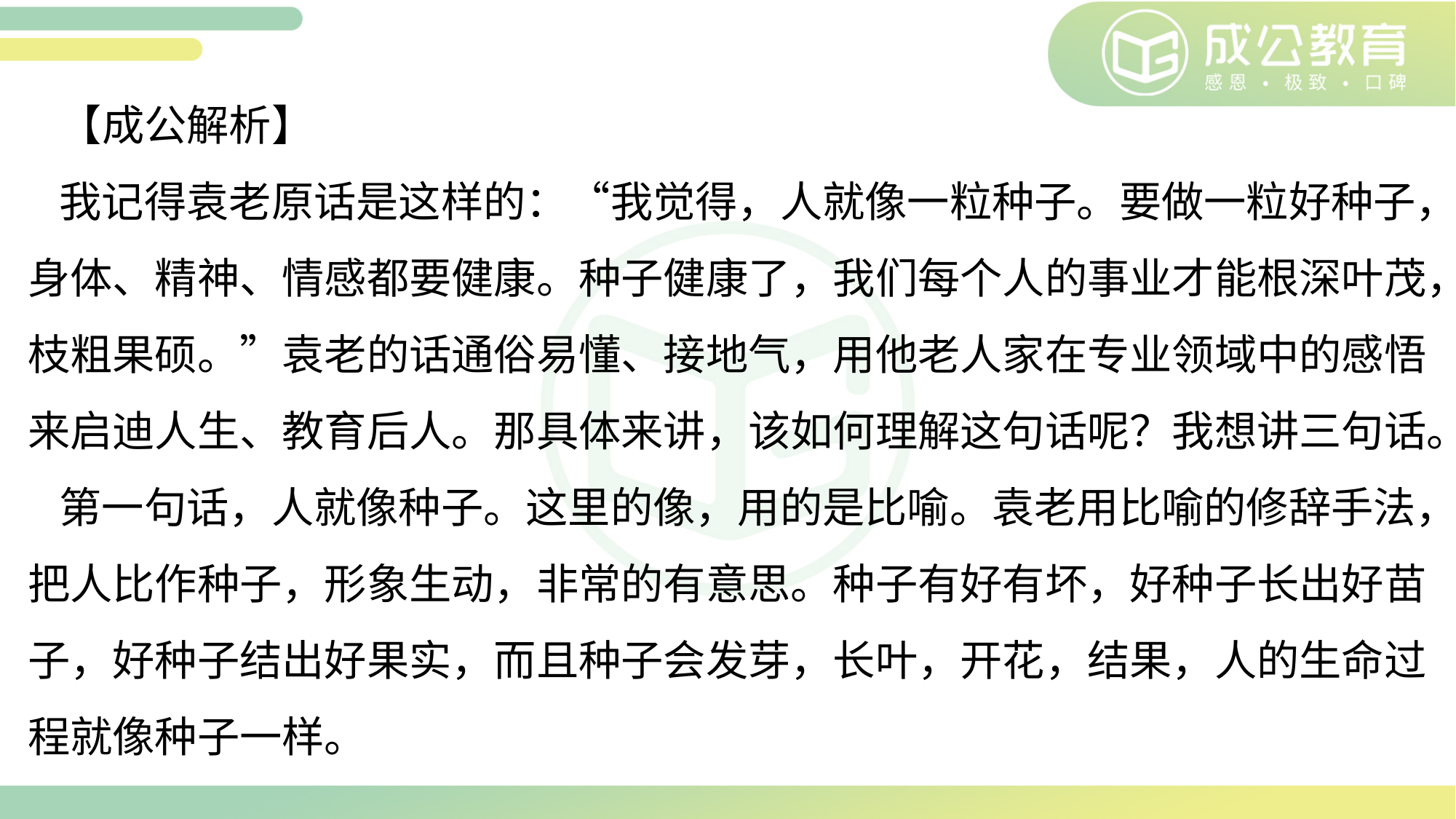

【成公解析】
我记得袁老原话是这样的：“我觉得，人就像一粒种子。要做一粒好种子，身体、精神、情感都要健康。种子健康了，我们每个人的事业才能根深叶茂，枝粗果硕。”袁老的话通俗易懂、接地气，用他老人家在专业领域中的感悟来启迪人生、教育后人。那具体来讲，该如何理解这句话呢？我想讲三句话。
第一句话，人就像种子。这里的像，用的是比喻。袁老用比喻的修辞手法，把人比作种子，形象生动，非常的有意思。种子有好有坏，好种子长出好苗子，好种子结出好果实，而且种子会发芽，长叶，开花，结果，人的生命过程就像种子一样。